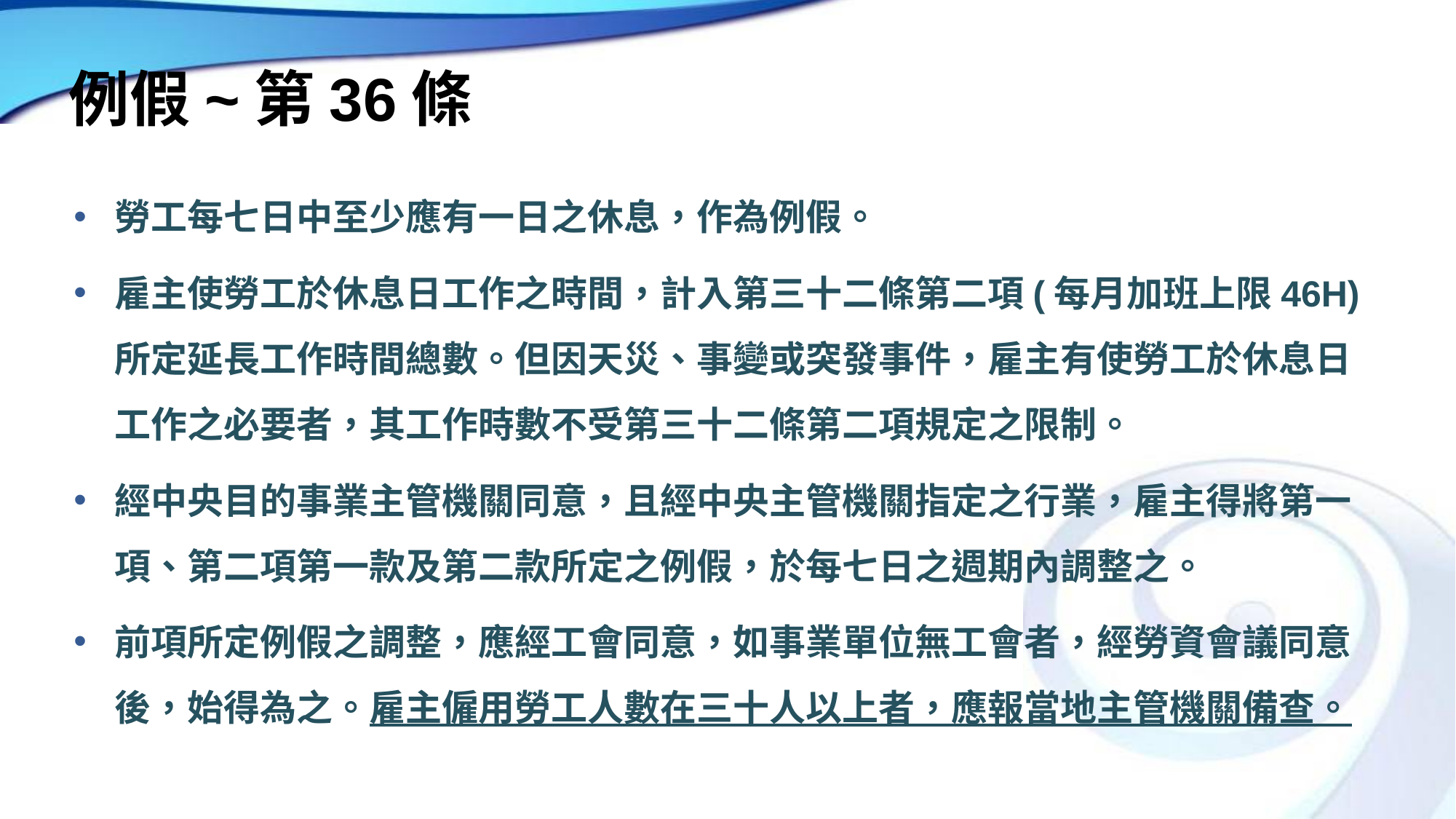

# 例假~第36條
勞工每七日中至少應有一日之休息，作為例假。
雇主使勞工於休息日工作之時間，計入第三十二條第二項(每月加班上限46H)所定延長工作時間總數。但因天災、事變或突發事件，雇主有使勞工於休息日工作之必要者，其工作時數不受第三十二條第二項規定之限制。
經中央目的事業主管機關同意，且經中央主管機關指定之行業，雇主得將第一項、第二項第一款及第二款所定之例假，於每七日之週期內調整之。
前項所定例假之調整，應經工會同意，如事業單位無工會者，經勞資會議同意後，始得為之。雇主僱用勞工人數在三十人以上者，應報當地主管機關備查。